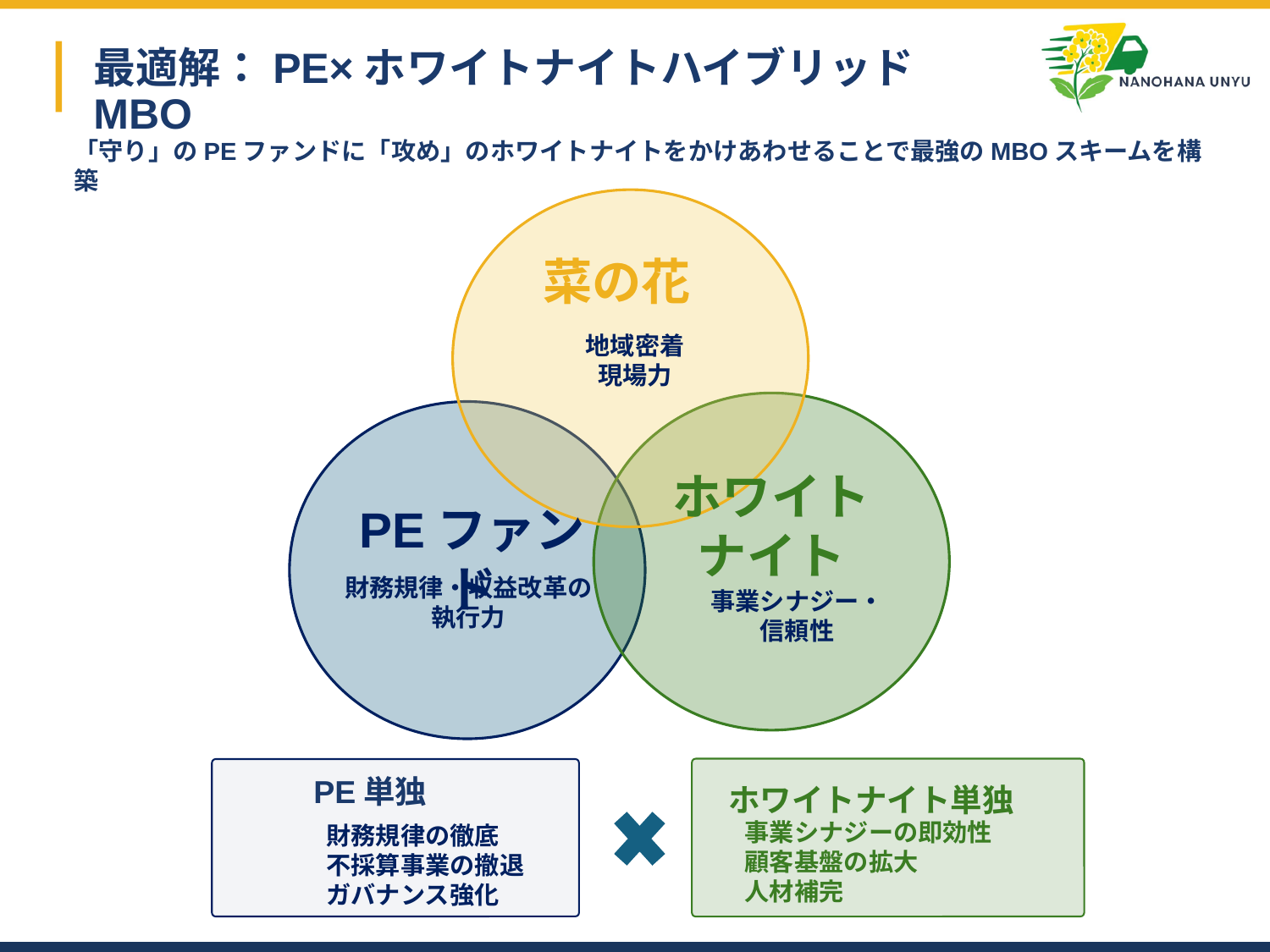

# 最適解：PE×ホワイトナイトハイブリッドMBO
「守り」のPEファンドに「攻め」のホワイトナイトをかけあわせることで最強のMBOスキームを構築

菜の花
地域密着
現場力

ホワイト
ナイト
PEファンド
財務規律・収益改革の
執行力
事業シナジー・
信頼性

PE単独
ホワイトナイト単独

事業シナジーの即効性
顧客基盤の拡大
人材補完
財務規律の徹底
不採算事業の撤退
ガバナンス強化